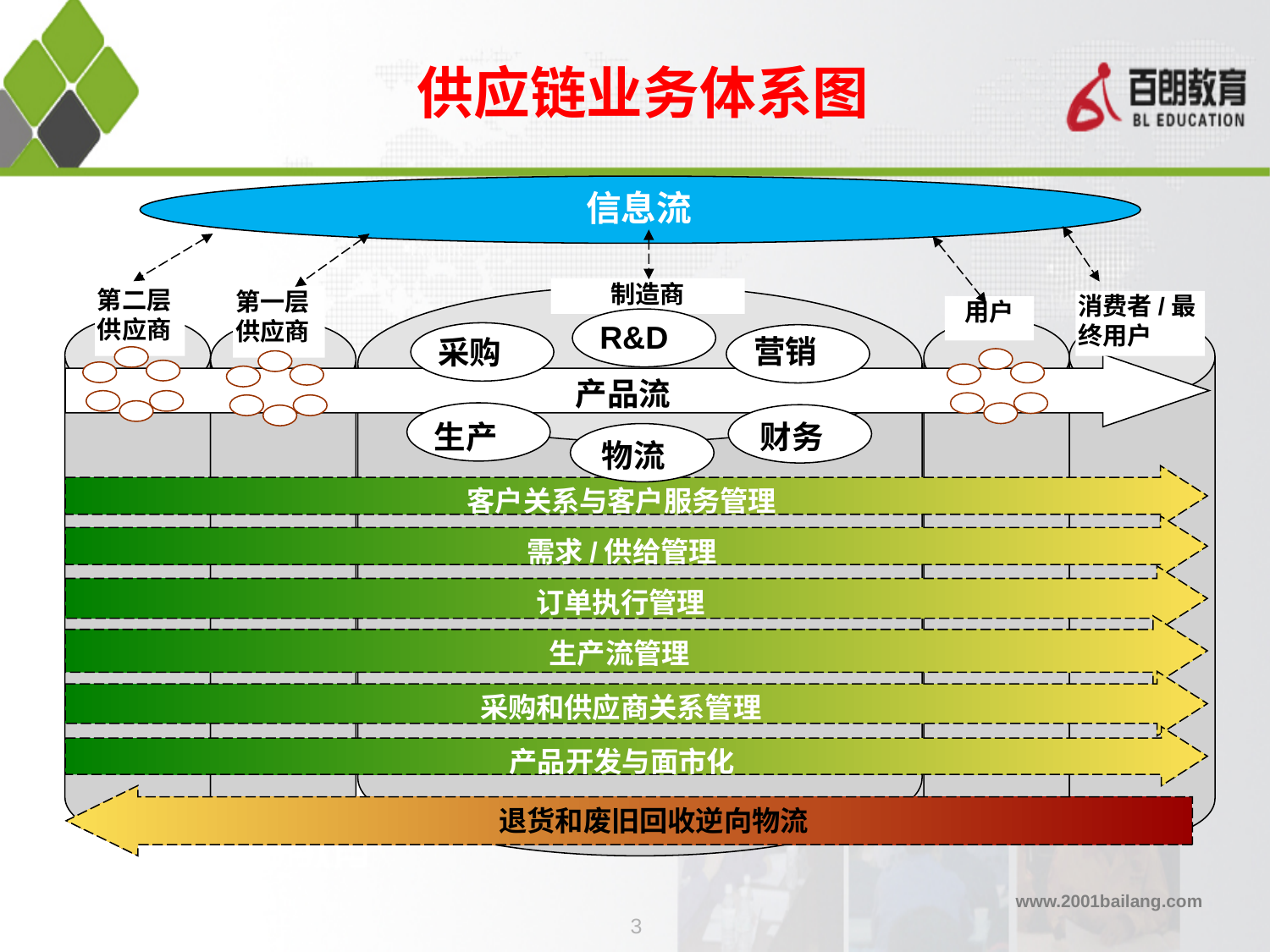

供应链业务体系图

信息流

制造商
第二层
供应商

第一层
供应商
消费者/最
终用户
用户

R&D

营销
采购

产品流

生产
财务
供
应
链
业
务
流
程

物流
客户关系与客户服务管理
需求/供给管理
订单执行管理
生产流管理
采购和供应商关系管理
产品开发与面市化
退货和废旧回收逆向物流
3